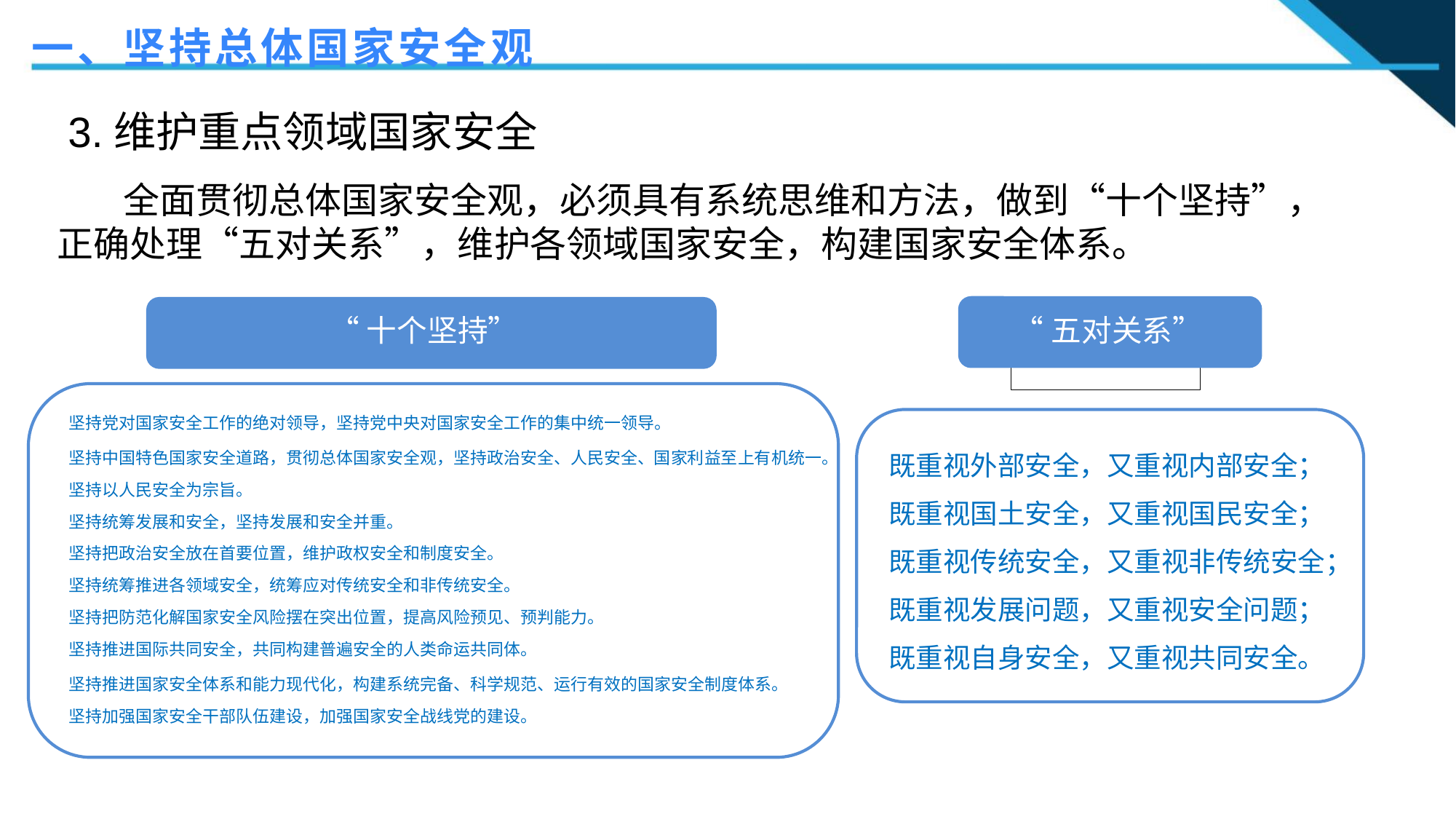

一、坚持总体国家安全观

3.维护重点领域国家安全

       全面贯彻总体国家安全观，必须具有系统思维和方法，做到“十个坚持”，正确处理“五对关系”，维护各领域国家安全，构建国家安全体系。

“十个坚持”
“十个坚持”
“五对关系”
“五对关系”

坚持党对国家安全工作的绝对领导，坚持党中央对国家安全工作的集中统一领导。
坚持中国特色国家安全道路，贯彻总体国家安全观，坚持政治安全、人民安全、国家利益至上有机统一。
坚持以人民安全为宗旨。
坚持统筹发展和安全，坚持发展和安全并重。
坚持把政治安全放在首要位置，维护政权安全和制度安全。
坚持统筹推进各领域安全，统筹应对传统安全和非传统安全。
坚持把防范化解国家安全风险摆在突出位置，提高风险预见、预判能力。
坚持推进国际共同安全，共同构建普遍安全的人类命运共同体。
坚持推进国家安全体系和能力现代化，构建系统完备、科学规范、运行有效的国家安全制度体系。
坚持加强国家安全干部队伍建设，加强国家安全战线党的建设。

既重视外部安全，又重视内部安全；
既重视国土安全，又重视国民安全；
既重视传统安全，又重视非传统安全；
既重视发展问题，又重视安全问题；
既重视自身安全，又重视共同安全。